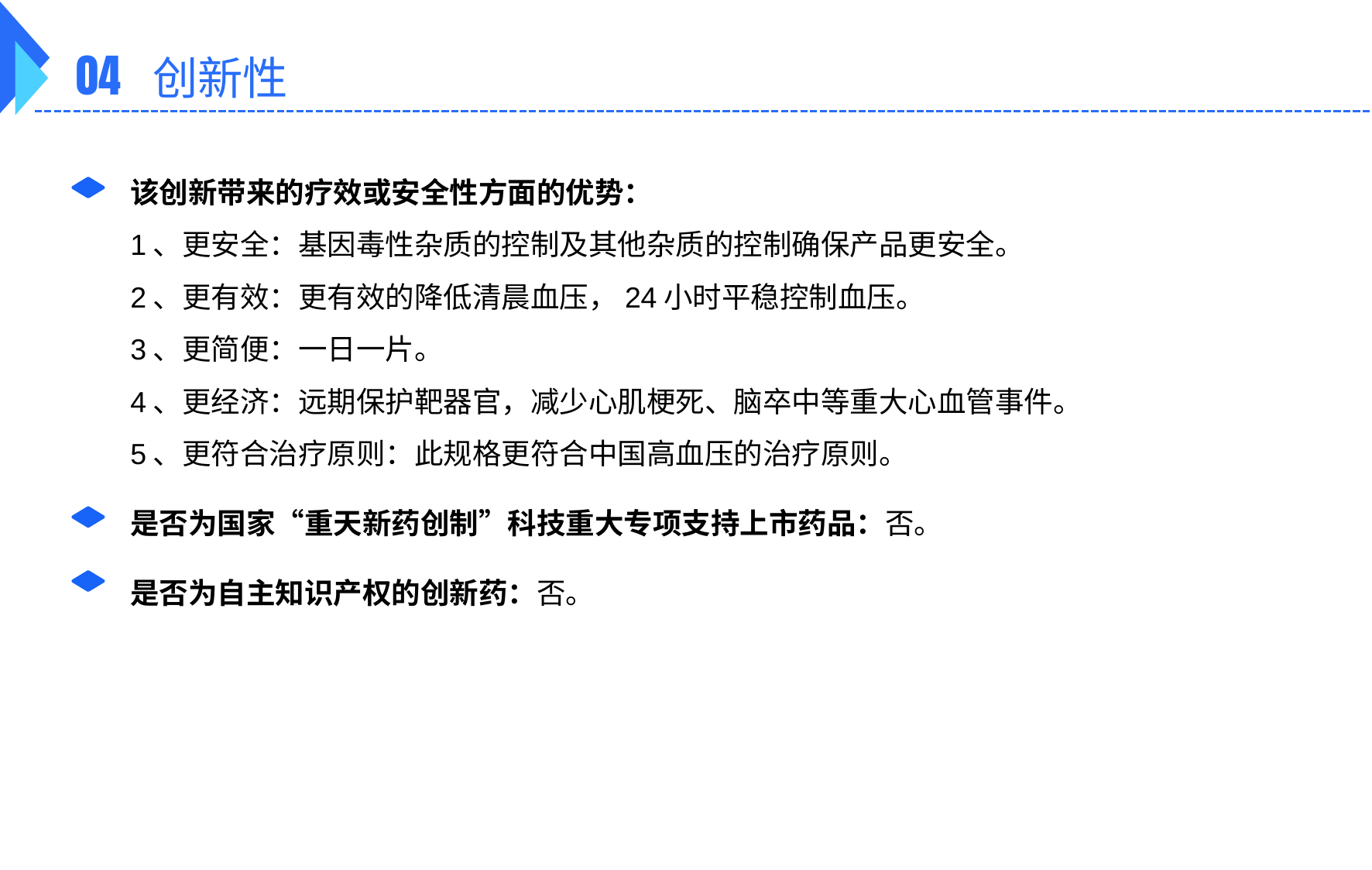

04  创新性

该创新带来的疗效或安全性方面的优势：
1、更安全：基因毒性杂质的控制及其他杂质的控制确保产品更安全。
2、更有效：更有效的降低清晨血压，24小时平稳控制血压。
3、更简便：一日一片。
4、更经济：远期保护靶器官，减少心肌梗死、脑卒中等重大心血管事件。
5、更符合治疗原则：此规格更符合中国高血压的治疗原则。
是否为国家“重天新药创制”科技重大专项支持上市药品：否。
是否为自主知识产权的创新药：否。